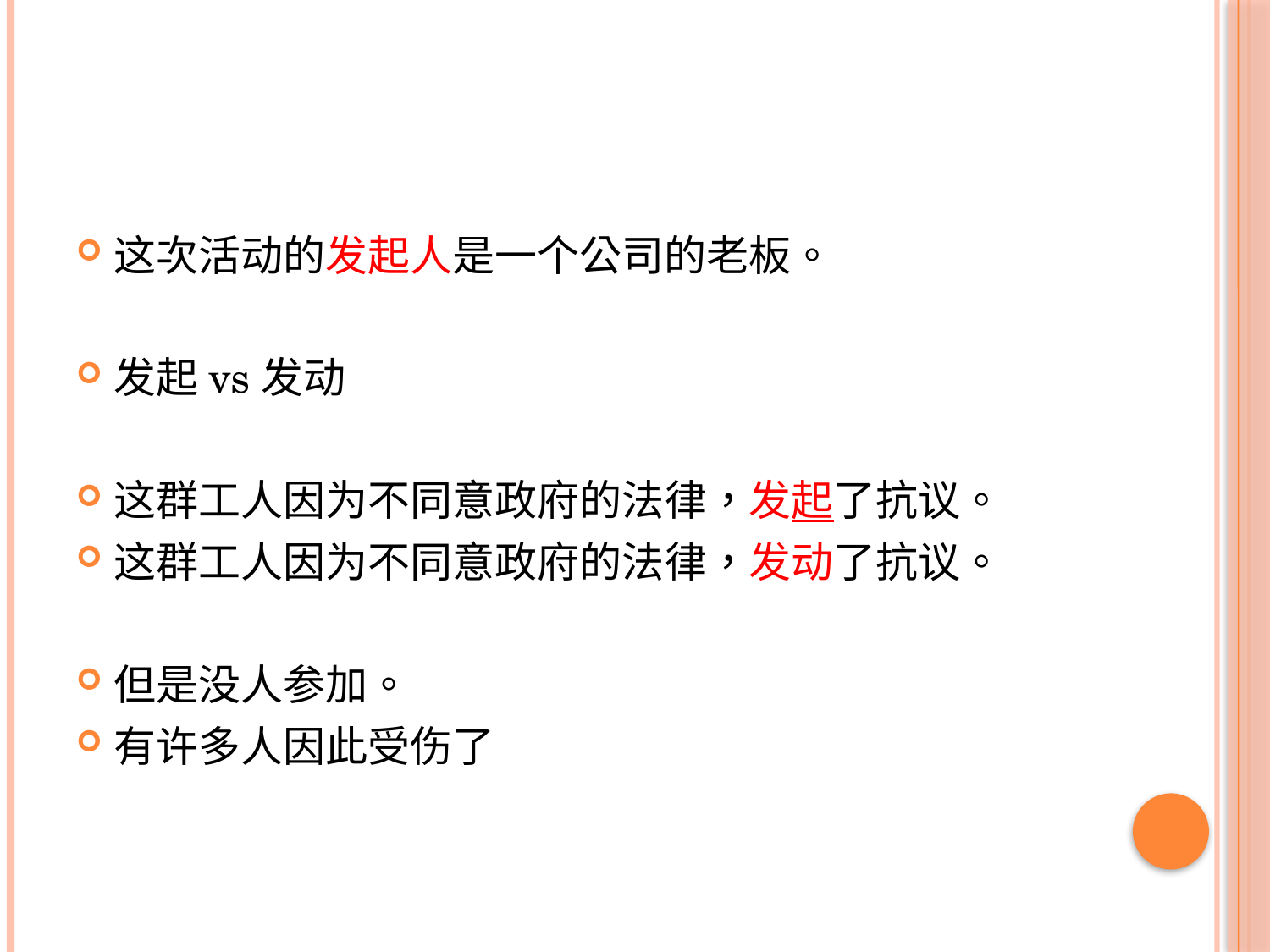

#
这次活动的发起人是一个公司的老板。

发起vs发动

这群工人因为不同意政府的法律，发起了抗议。
这群工人因为不同意政府的法律，发动了抗议。

但是没人参加。
有许多人因此受伤了